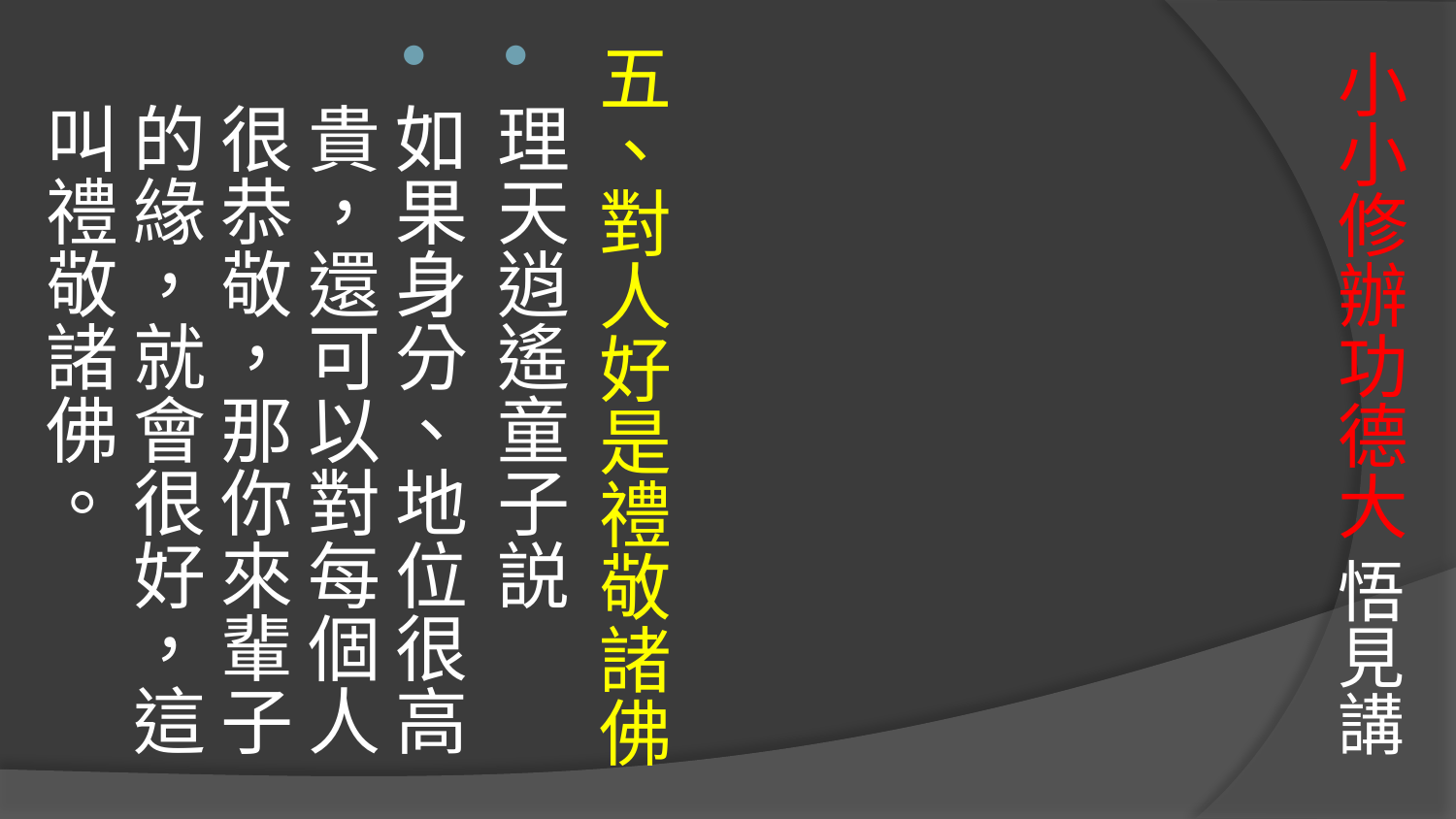

# 小小修辦功德大 悟見講
五、對人好是禮敬諸佛
理天逍遙童子説
如果身分、地位很高貴，還可以對每個人很恭敬，那你來輩子的緣，就會很好，這叫禮敬諸佛。